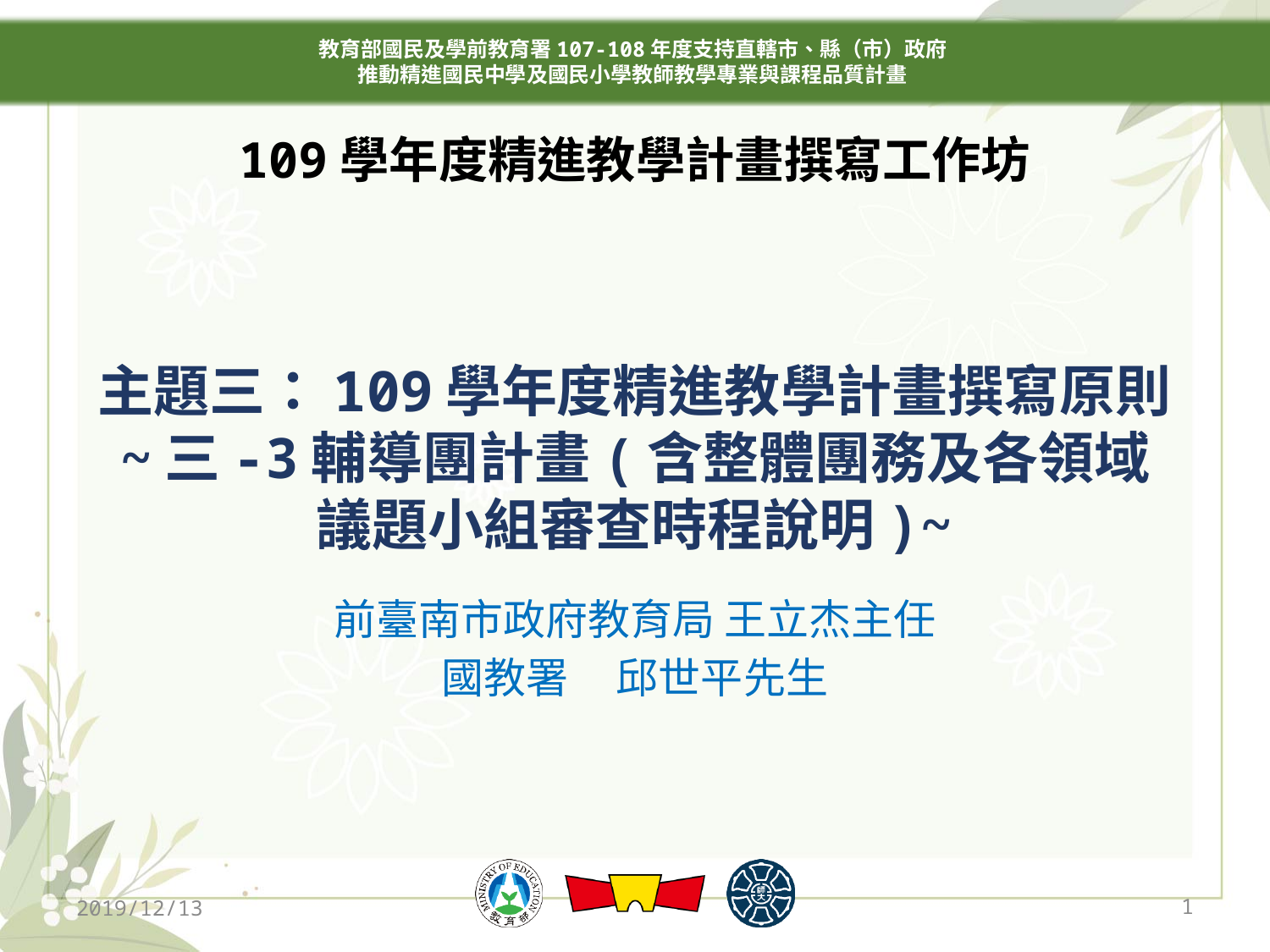

# 主題三：109學年度精進教學計畫撰寫原則 ~三-3輔導團計畫(含整體團務及各領域議題小組審查時程說明)~
前臺南市政府教育局 王立杰主任
國教署     邱世平先生
2019/12/13
1